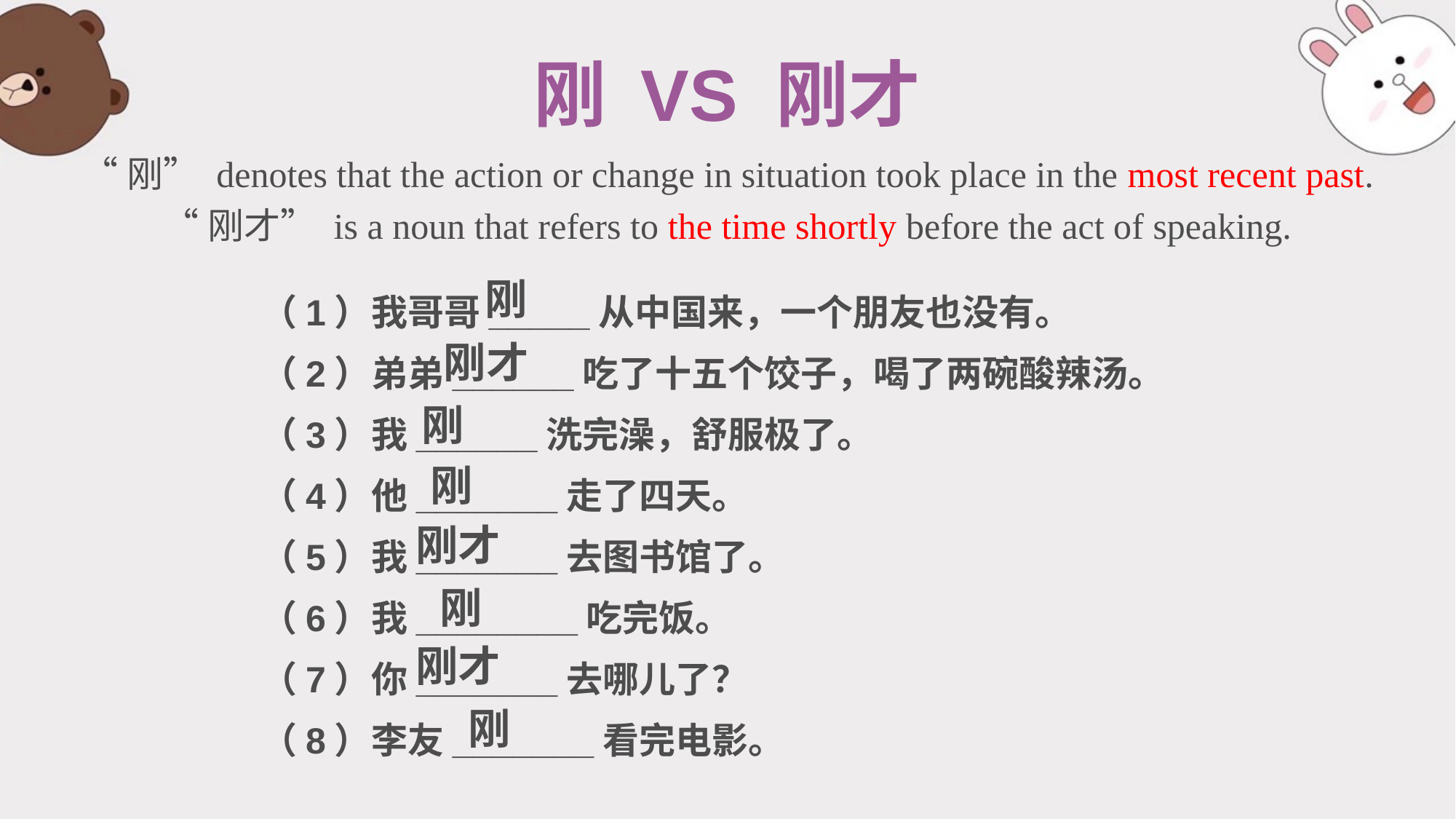

刚 VS 刚才
“刚” denotes that the action or change in situation took place in the most recent past.
 “刚才” is a noun that refers to the time shortly before the act of speaking.
（1）我哥哥_____从中国来，一个朋友也没有。
（2）弟弟______吃了十五个饺子，喝了两碗酸辣汤。
（3）我______洗完澡，舒服极了。
（4）他_______走了四天。
（5）我_______去图书馆了。
（6）我________吃完饭。
（7）你_______去哪儿了？
（8）李友_______看完电影。
刚
刚才
刚
刚
刚才
刚
刚才
刚